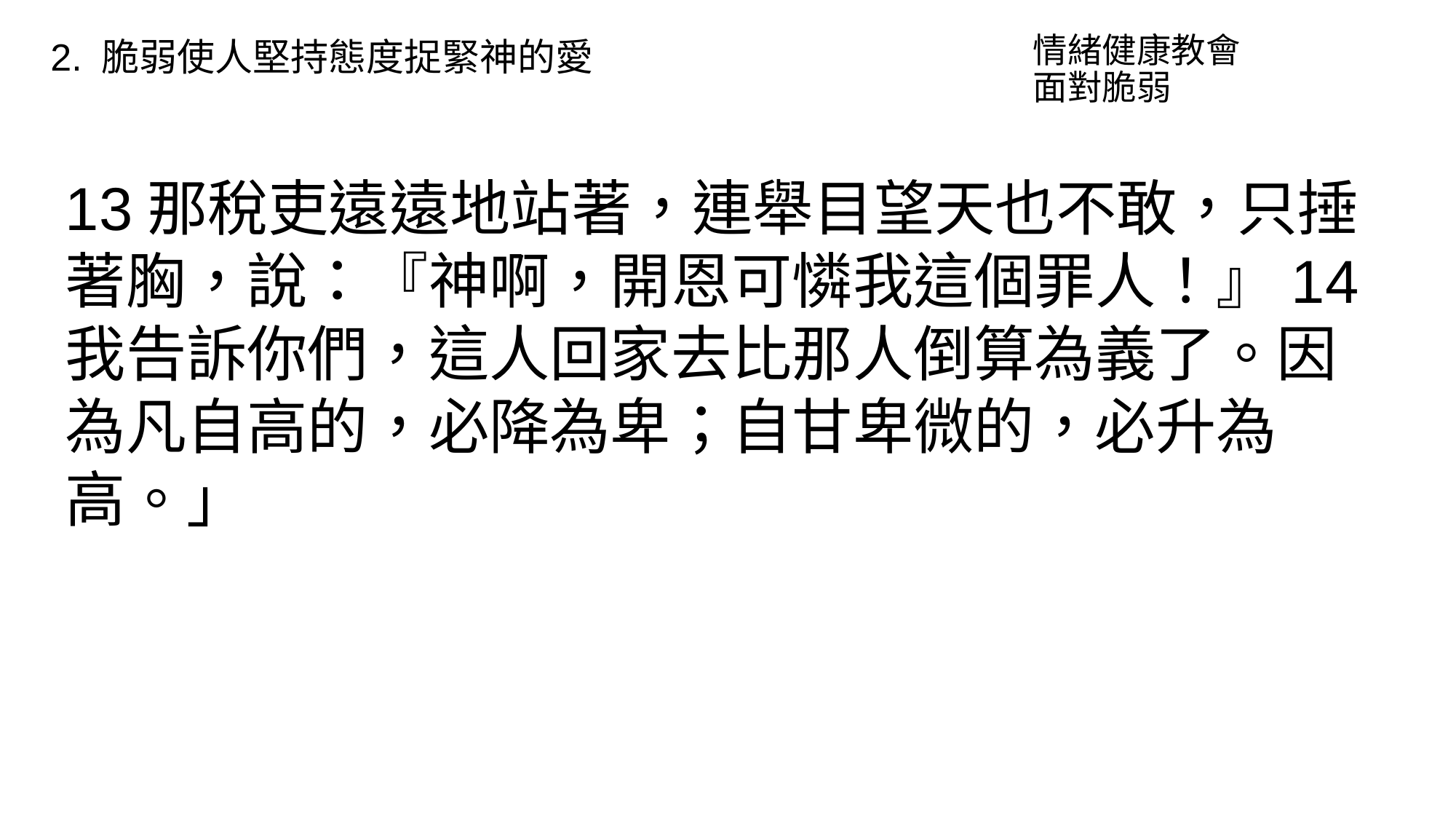

情緒健康教會
面對脆弱
2. 脆弱使人堅持態度捉緊神的愛
13那稅吏遠遠地站著，連舉目望天也不敢，只捶著胸，說：『神啊，開恩可憐我這個罪人！』14我告訴你們，這人回家去比那人倒算為義了。因為凡自高的，必降為卑；自甘卑微的，必升為高。」